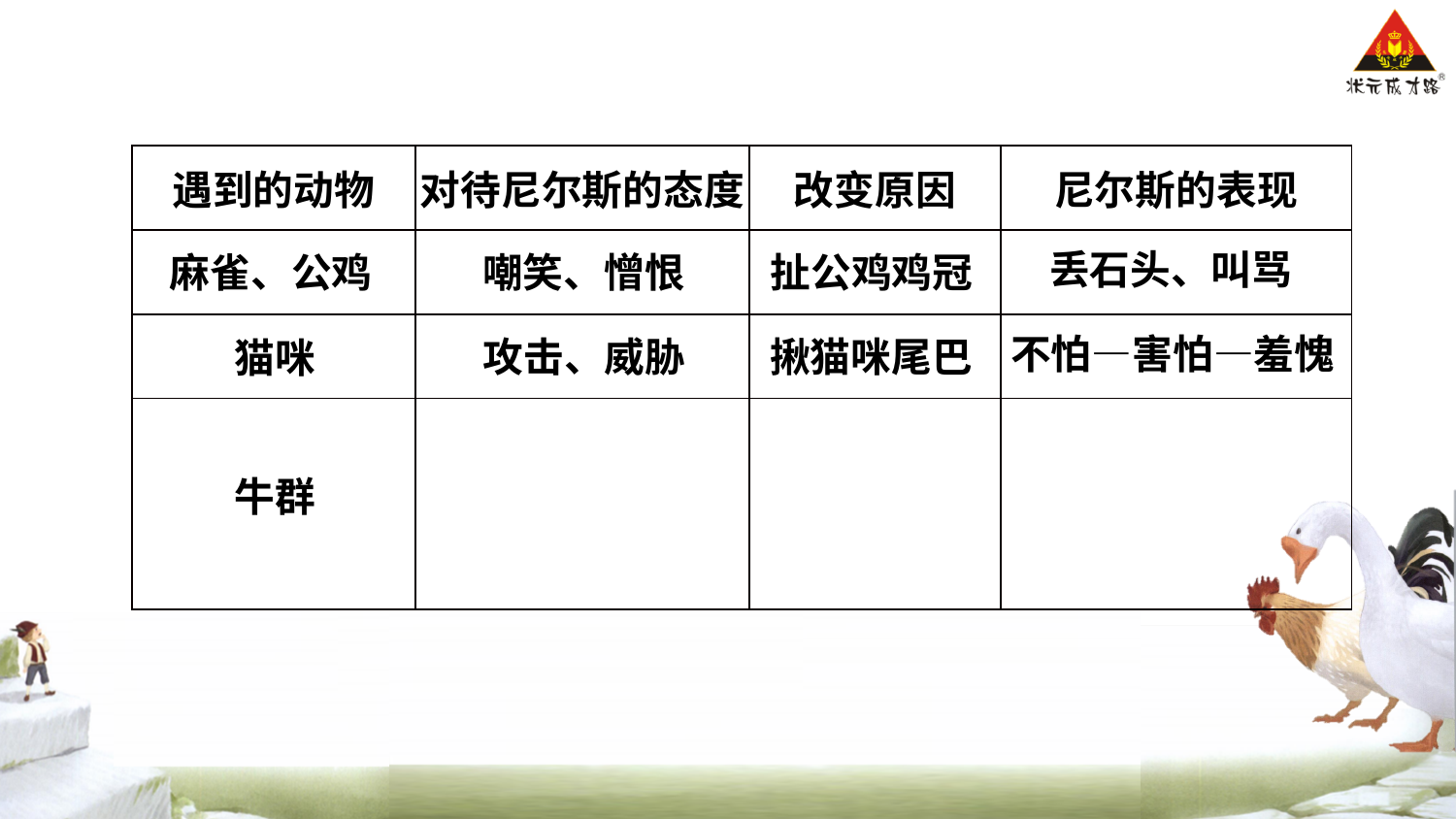

| 遇到的动物 | 对待尼尔斯的态度 | 改变原因 | 尼尔斯的表现 |
| --- | --- | --- | --- |
|  |  |  |  |
|  |  |  |  |
|  |  |  |  |
丢石头、叫骂
麻雀、公鸡
嘲笑、憎恨
扯公鸡鸡冠
不怕—害怕—羞愧
攻击、威胁
揪猫咪尾巴
猫咪
牛群